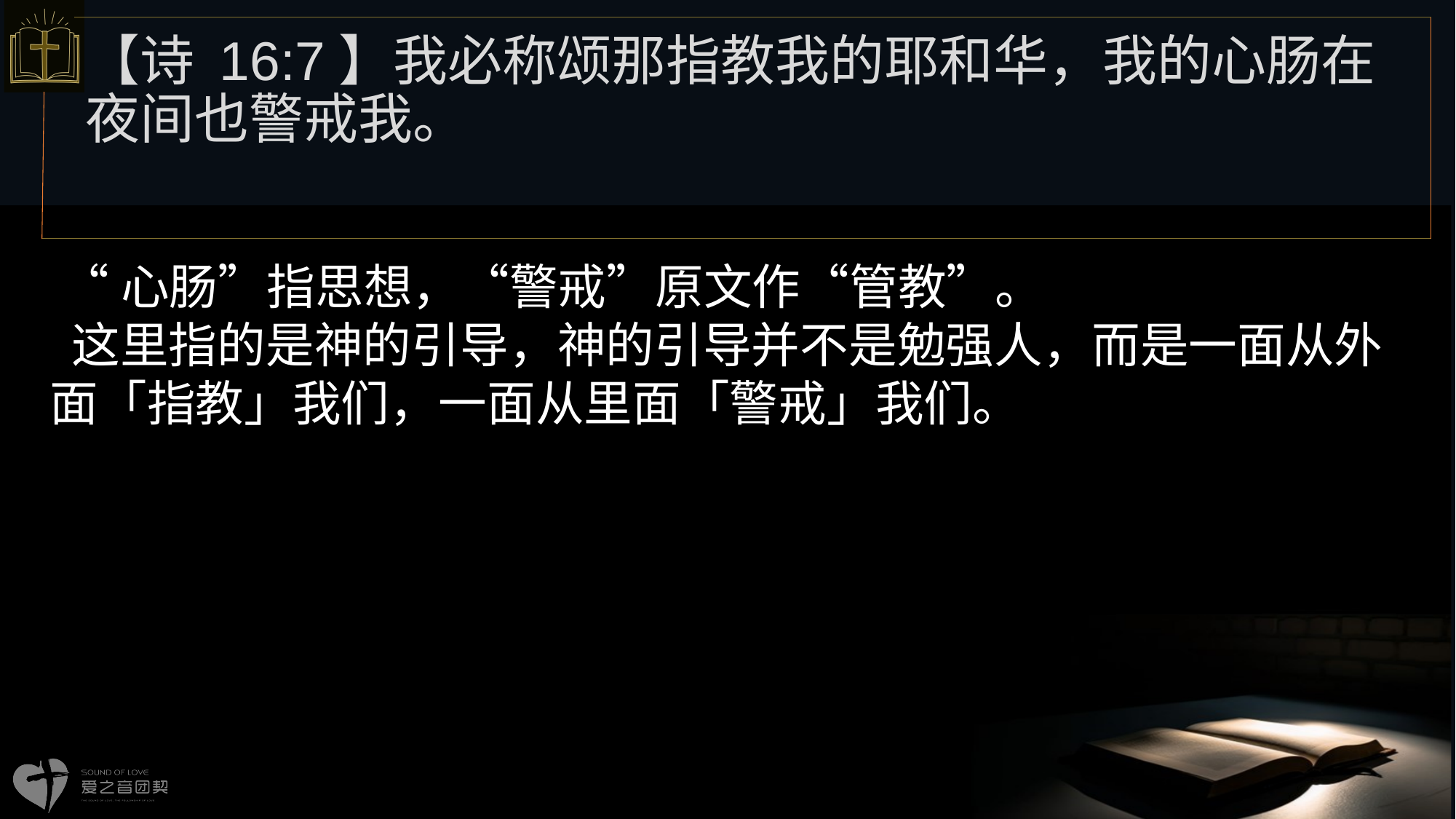

【诗 16:7】我必称颂那指教我的耶和华，我的心肠在夜间也警戒我。
# “心肠”指思想，“警戒”原文作“管教”。 这里指的是神的引导，神的引导并不是勉强人，而是一面从外面「指教」我们，一面从里面「警戒」我们。